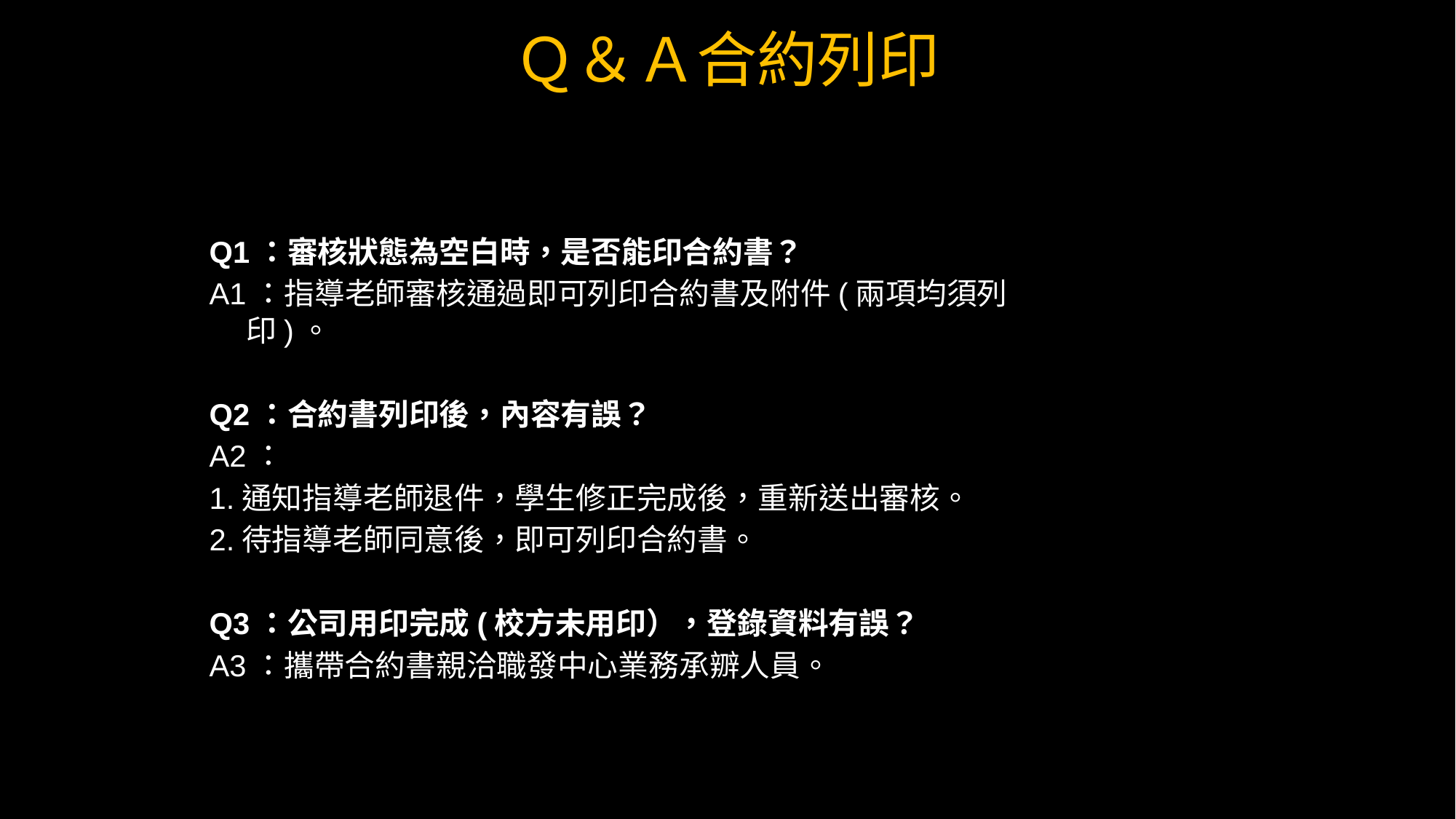

# Ｑ＆Ａ合約列印
Q1：審核狀態為空白時，是否能印合約書？
A1：指導老師審核通過即可列印合約書及附件(兩項均須列印)。

Q2：合約書列印後，內容有誤？
A2：
1.通知指導老師退件，學生修正完成後，重新送出審核。
2.待指導老師同意後，即可列印合約書。

Q3：公司用印完成(校方未用印），登錄資料有誤？
A3：攜帶合約書親洽職發中心業務承辧人員。